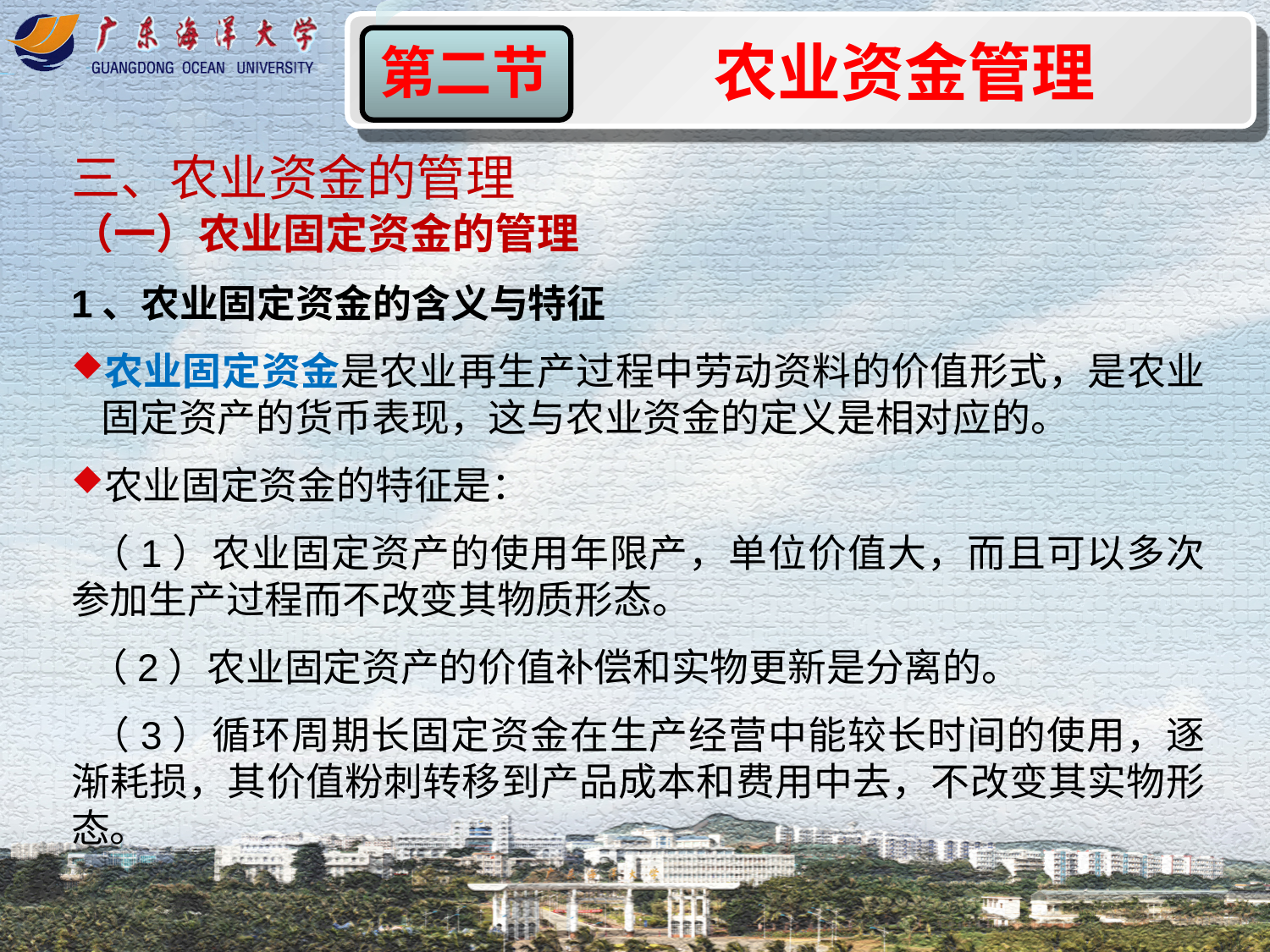

农业资金管理

第二节
三、农业资金的管理
（一）农业固定资金的管理
1、农业固定资金的含义与特征
农业固定资金是农业再生产过程中劳动资料的价值形式，是农业固定资产的货币表现，这与农业资金的定义是相对应的。
农业固定资金的特征是：
 （1）农业固定资产的使用年限产，单位价值大，而且可以多次参加生产过程而不改变其物质形态。
 （2）农业固定资产的价值补偿和实物更新是分离的。
 （3）循环周期长固定资金在生产经营中能较长时间的使用，逐渐耗损，其价值粉刺转移到产品成本和费用中去，不改变其实物形态。